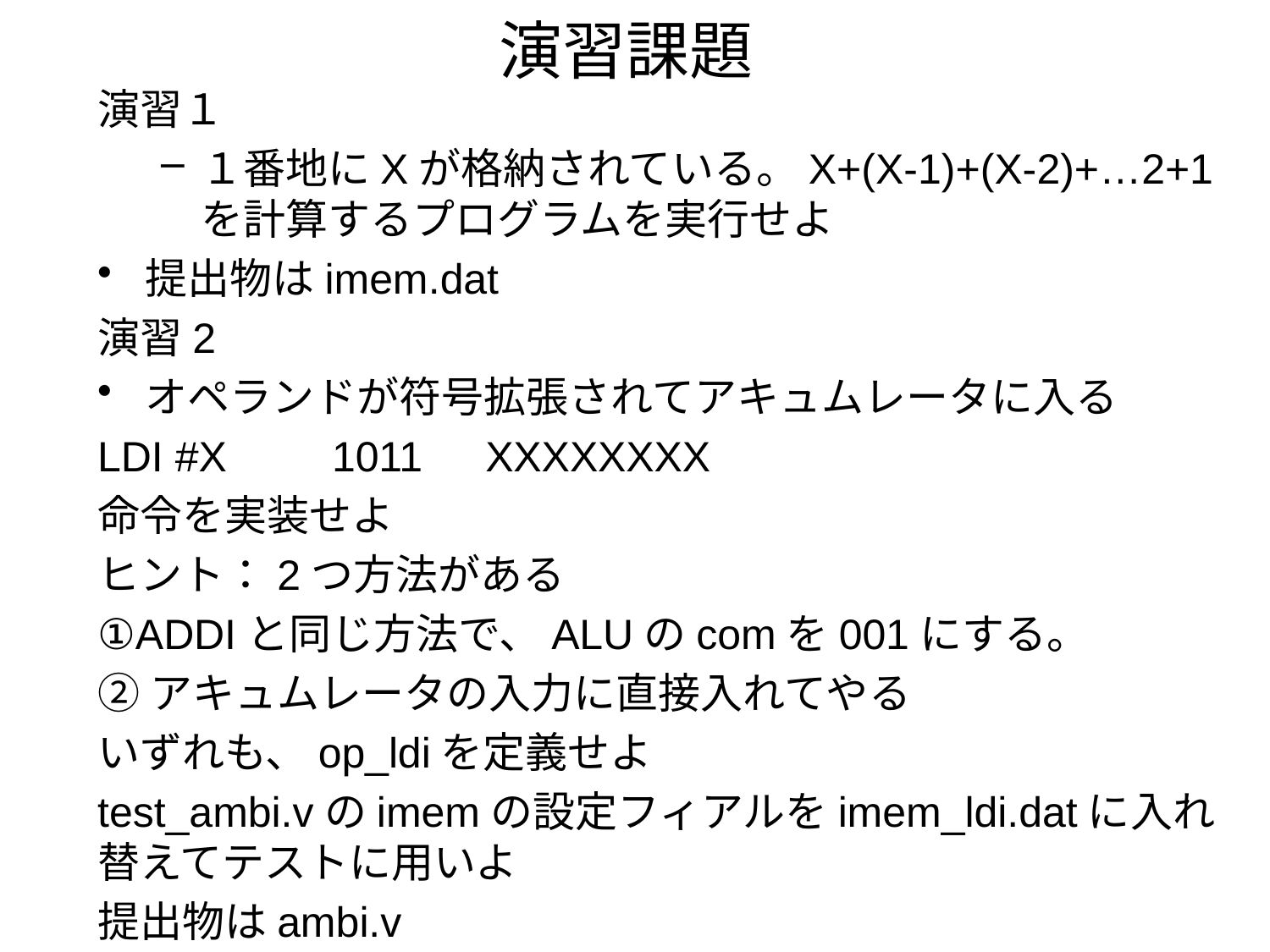

# 演習課題
演習１
１番地にXが格納されている。X+(X-1)+(X-2)+…2+1を計算するプログラムを実行せよ
提出物はimem.dat
演習2
オペランドが符号拡張されてアキュムレータに入る
LDI #X　　1011　XXXXXXXX
命令を実装せよ
ヒント：2つ方法がある
①ADDIと同じ方法で、ALUのcomを001にする。
②アキュムレータの入力に直接入れてやる
いずれも、op_ldiを定義せよ
test_ambi.vのimemの設定フィアルをimem_ldi.datに入れ替えてテストに用いよ
提出物はambi.v